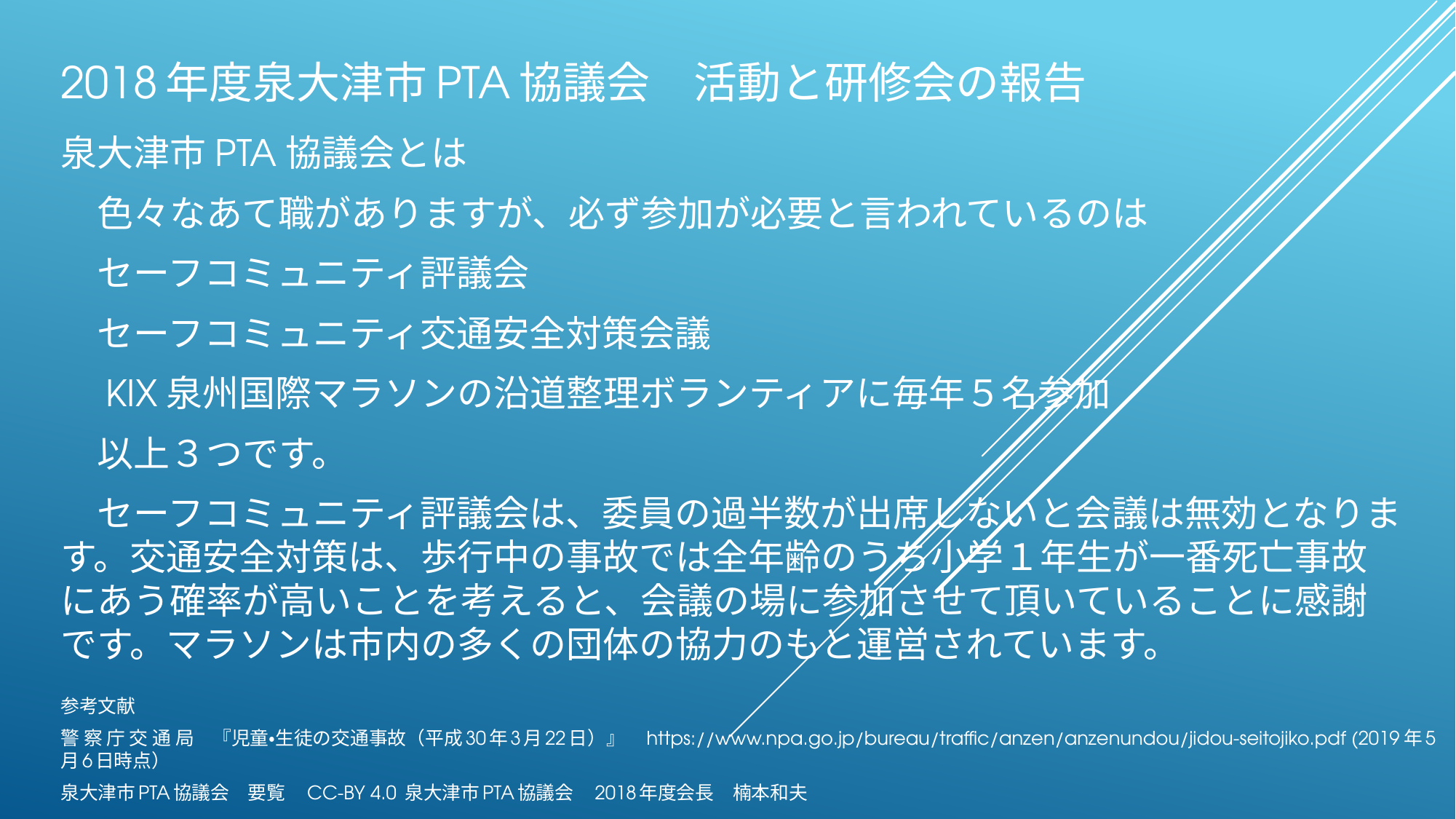

# 2018年度泉大津市PTA協議会　活動と研修会の報告
泉大津市PTA協議会とは
　色々なあて職がありますが、必ず参加が必要と言われているのは
　セーフコミュニティ評議会
　セーフコミュニティ交通安全対策会議
　KIX泉州国際マラソンの沿道整理ボランティアに毎年５名参加
　以上３つです。
　セーフコミュニティ評議会は、委員の過半数が出席しないと会議は無効となります。交通安全対策は、歩行中の事故では全年齢のうち小学１年生が一番死亡事故にあう確率が高いことを考えると、会議の場に参加させて頂いていることに感謝です。マラソンは市内の多くの団体の協力のもと運営されています。

参考文献
警 察 庁 交 通 局　『児童・生徒の交通事故（平成30年3月22日）』　https://www.npa.go.jp/bureau/traffic/anzen/anzenundou/jidou-seitojiko.pdf (2019年5月6日時点）
泉大津市PTA協議会　要覧　CC-BY 4.0 泉大津市PTA協議会　2018年度会長　楠本和夫